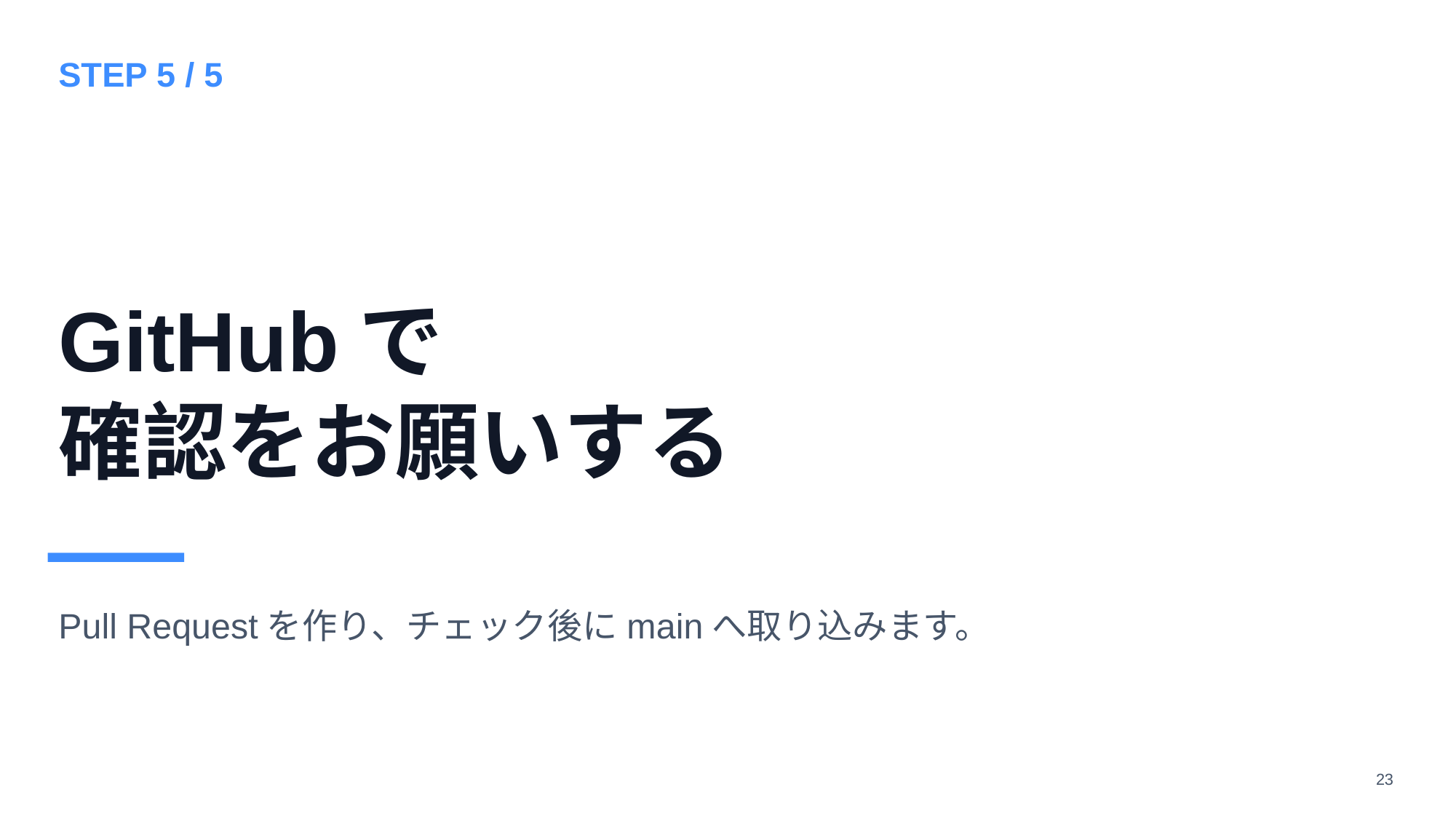

STEP 5 / 5
GitHubで
確認をお願いする

Pull Requestを作り、チェック後にmainへ取り込みます。
23